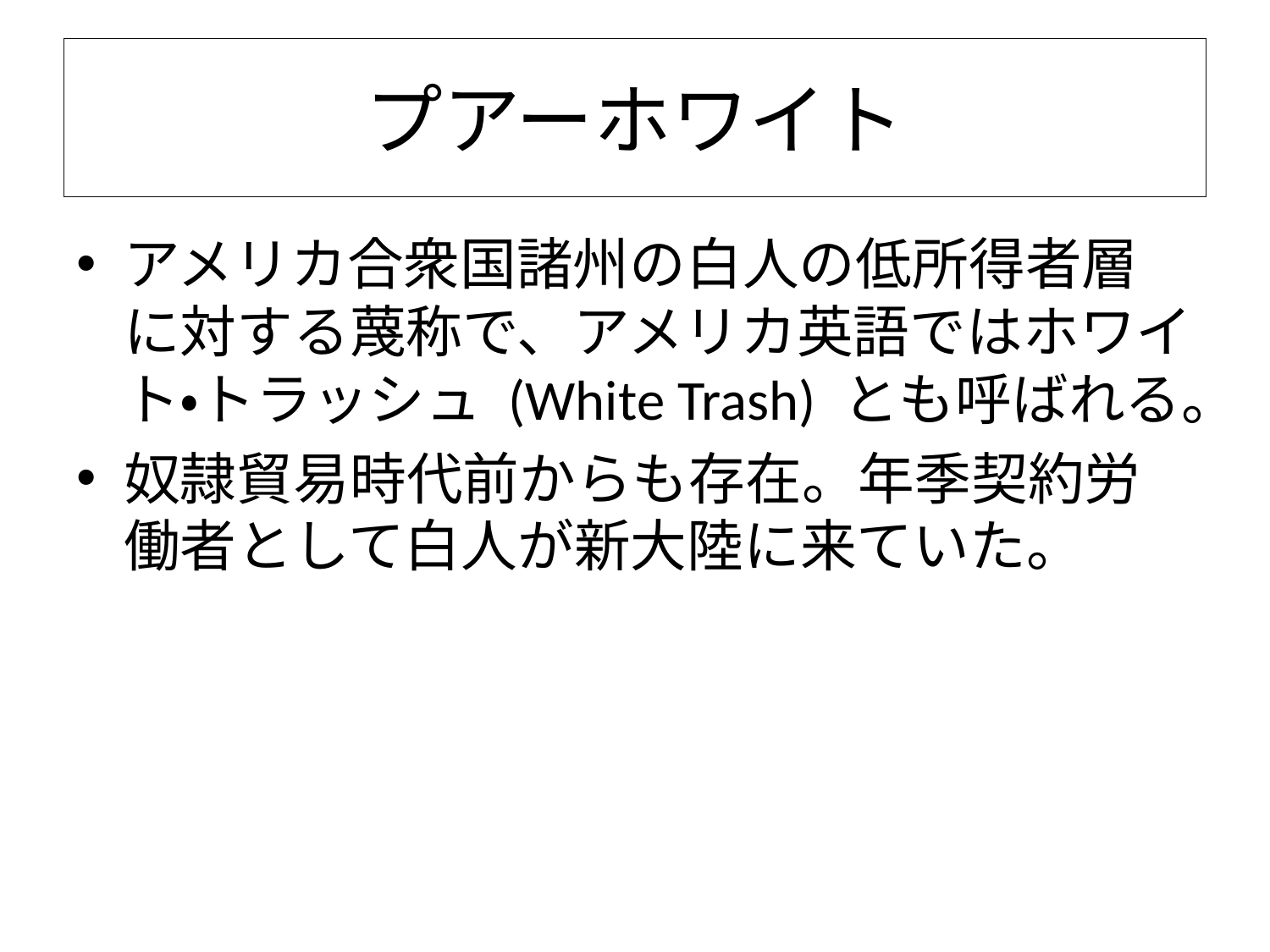

# プアーホワイト
アメリカ合衆国諸州の白人の低所得者層に対する蔑称で、アメリカ英語ではホワイト・トラッシュ (White Trash) とも呼ばれる。
奴隷貿易時代前からも存在。年季契約労働者として白人が新大陸に来ていた。